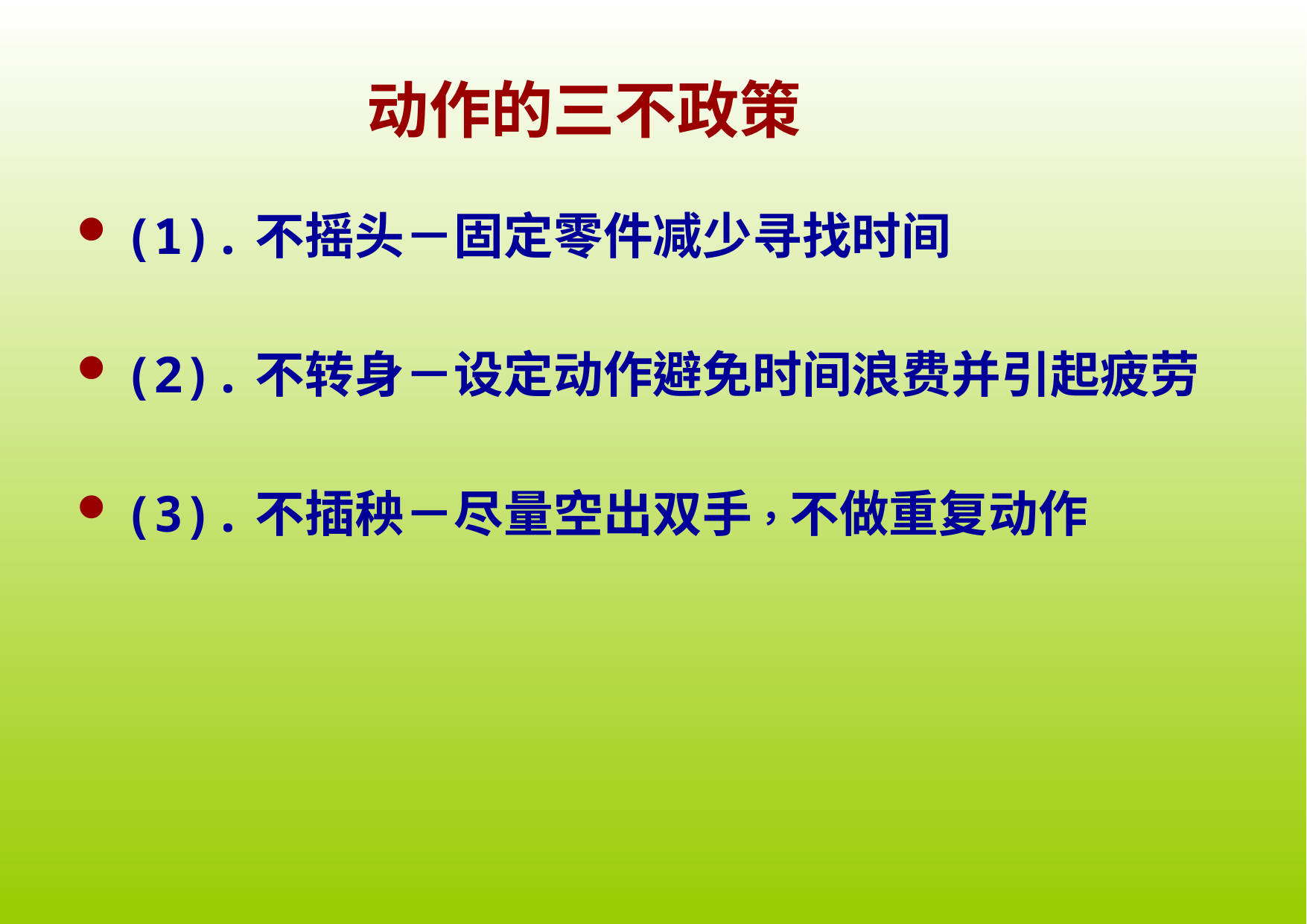

# 动作的三不政策
(1).不摇头－固定零件减少寻找时间

(2).不转身－设定动作避免时间浪费并引起疲劳

(3).不插秧－尽量空出双手，不做重复动作
14